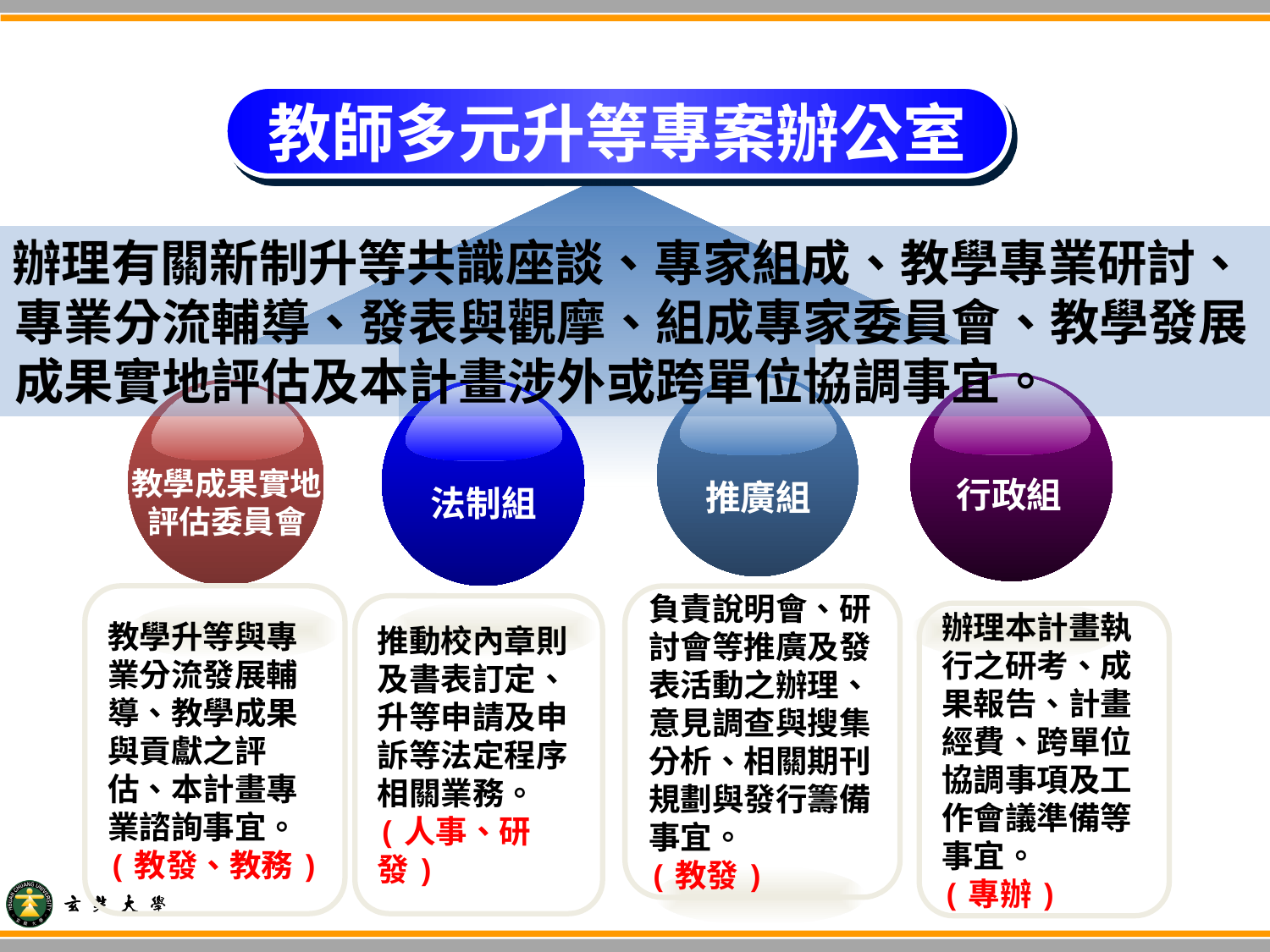

教師多元升等專案辦公室

行政組

推廣組

教學成果實地
評估委員會

法制組

教學升等與專業分流發展輔導、教學成果與貢獻之評估、本計畫專業諮詢事宜。
(教發、教務)
負責說明會、研討會等推廣及發表活動之辦理、意見調查與搜集分析、相關期刊規劃與發行籌備事宜。
(教發)
推動校內章則及書表訂定、升等申請及申訴等法定程序相關業務。(人事、研發)
辦理本計畫執行之研考、成果報告、計畫經費、跨單位協調事項及工作會議準備等事宜。
(專辦)
辦理有關新制升等共識座談、專家組成、教學專業研討、專業分流輔導、發表與觀摩、組成專家委員會、教學發展成果實地評估及本計畫涉外或跨單位協調事宜。